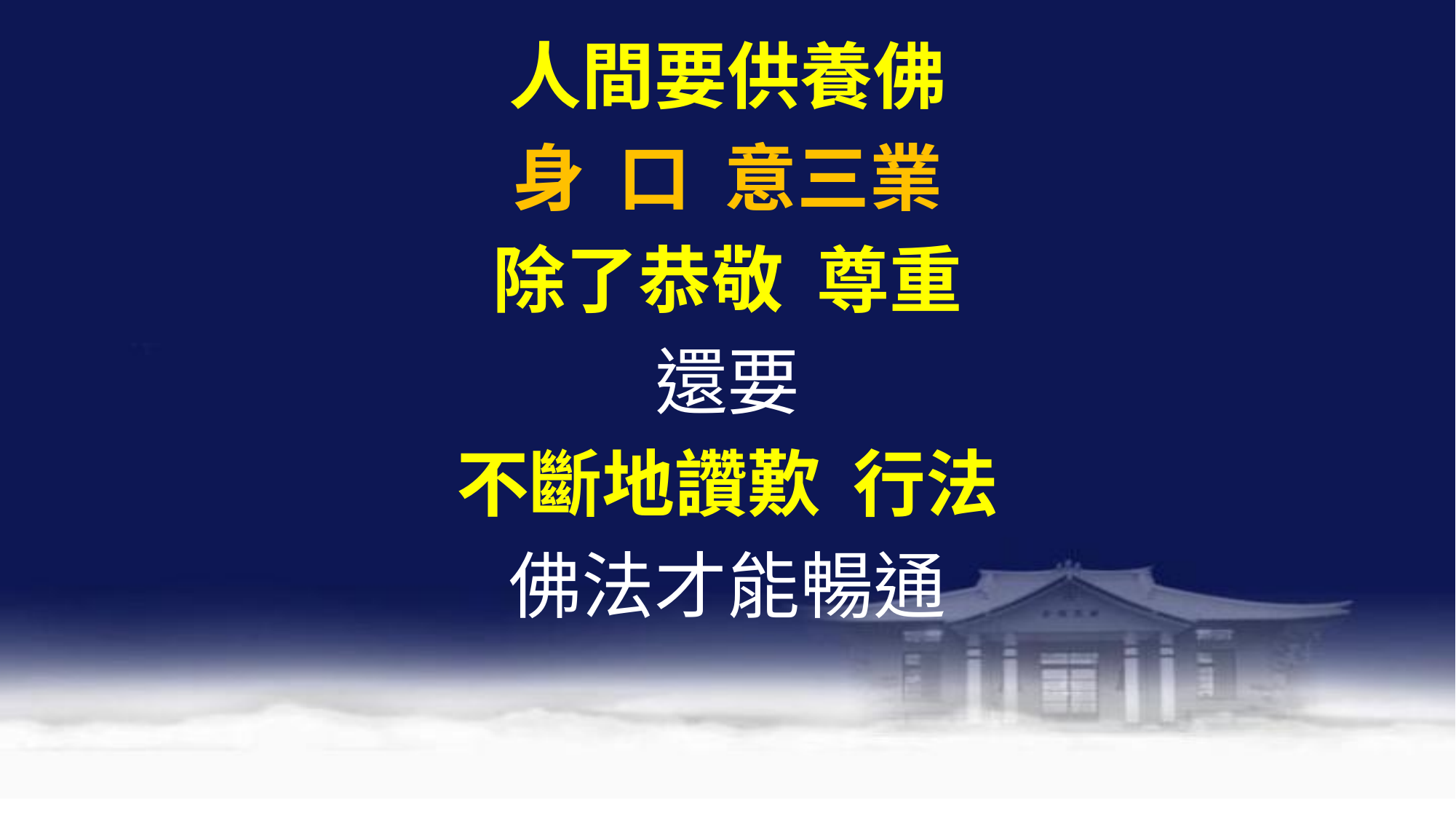

人間要供養佛
身  口  意三業
除了恭敬  尊重
還要
不斷地讚歎  行法
佛法才能暢通